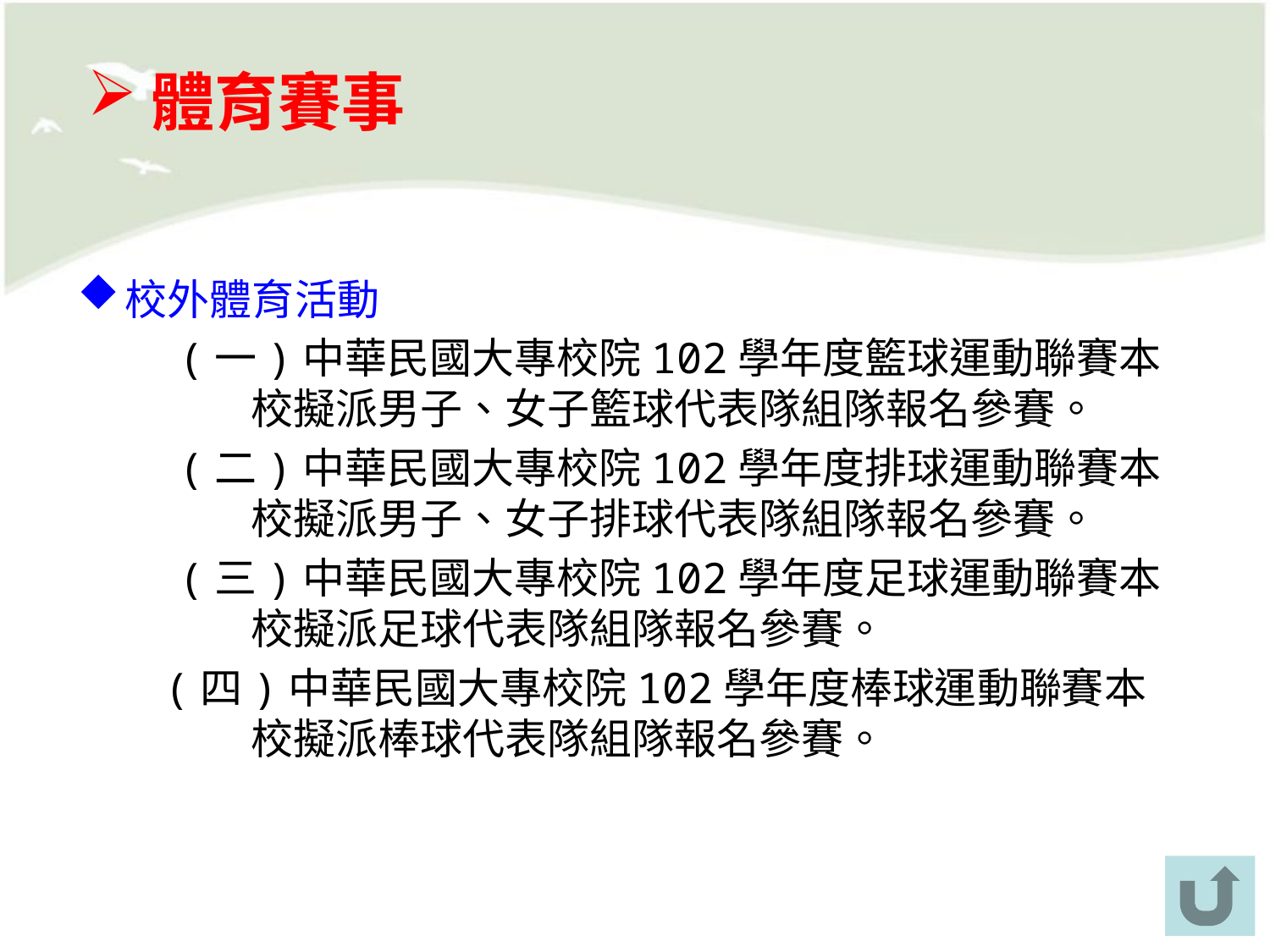

體育賽事

校外體育活動
    (一)中華民國大專校院102學年度籃球運動聯賽本校擬派男子、女子籃球代表隊組隊報名參賽。
    (二)中華民國大專校院102學年度排球運動聯賽本校擬派男子、女子排球代表隊組隊報名參賽。
    (三)中華民國大專校院102學年度足球運動聯賽本校擬派足球代表隊組隊報名參賽。
(四)中華民國大專校院102學年度棒球運動聯賽本校擬派棒球代表隊組隊報名參賽。